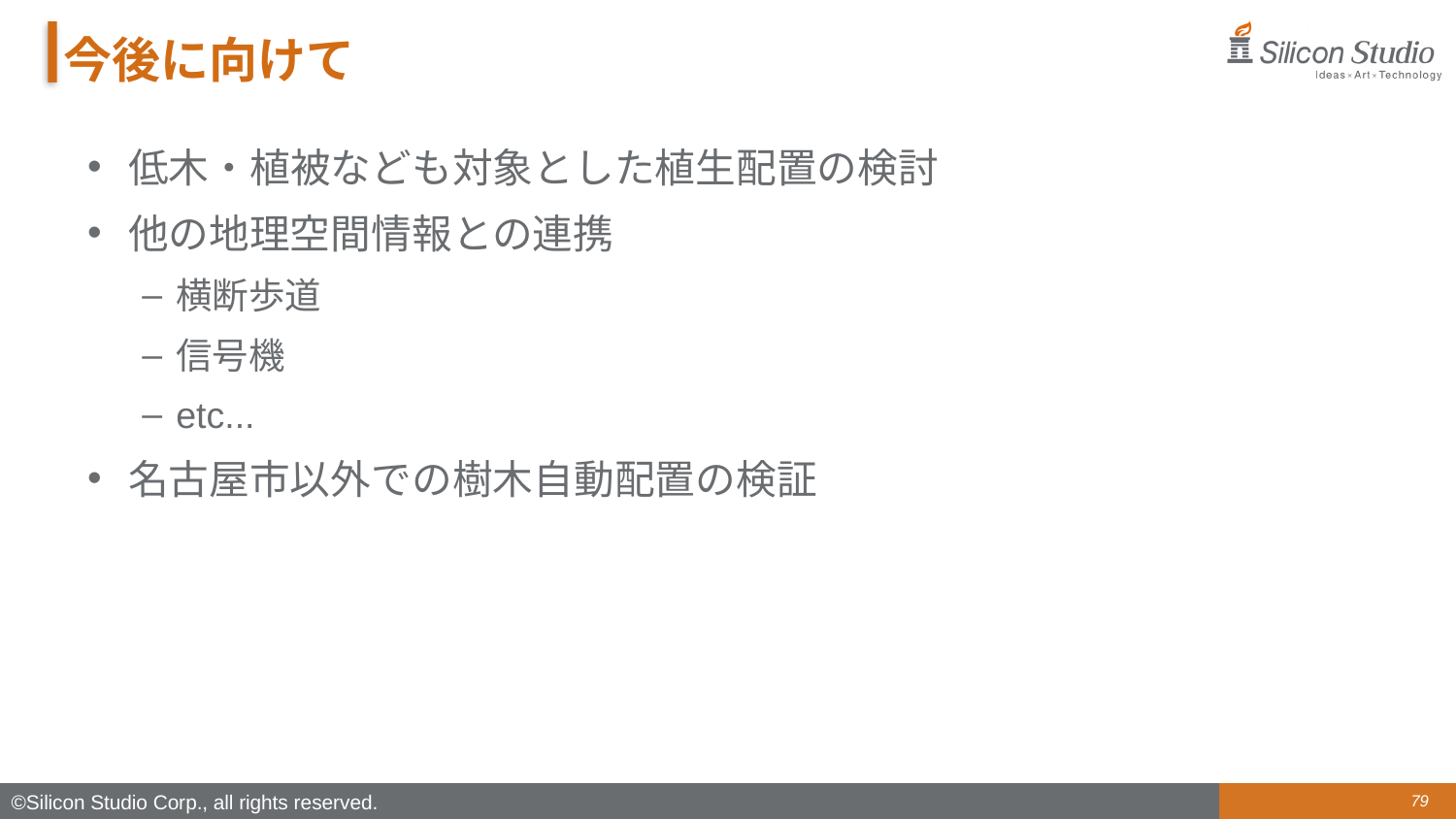

# 今後に向けて
低木・植被なども対象とした植生配置の検討
他の地理空間情報との連携
横断歩道
信号機
etc...
名古屋市以外での樹木自動配置の検証